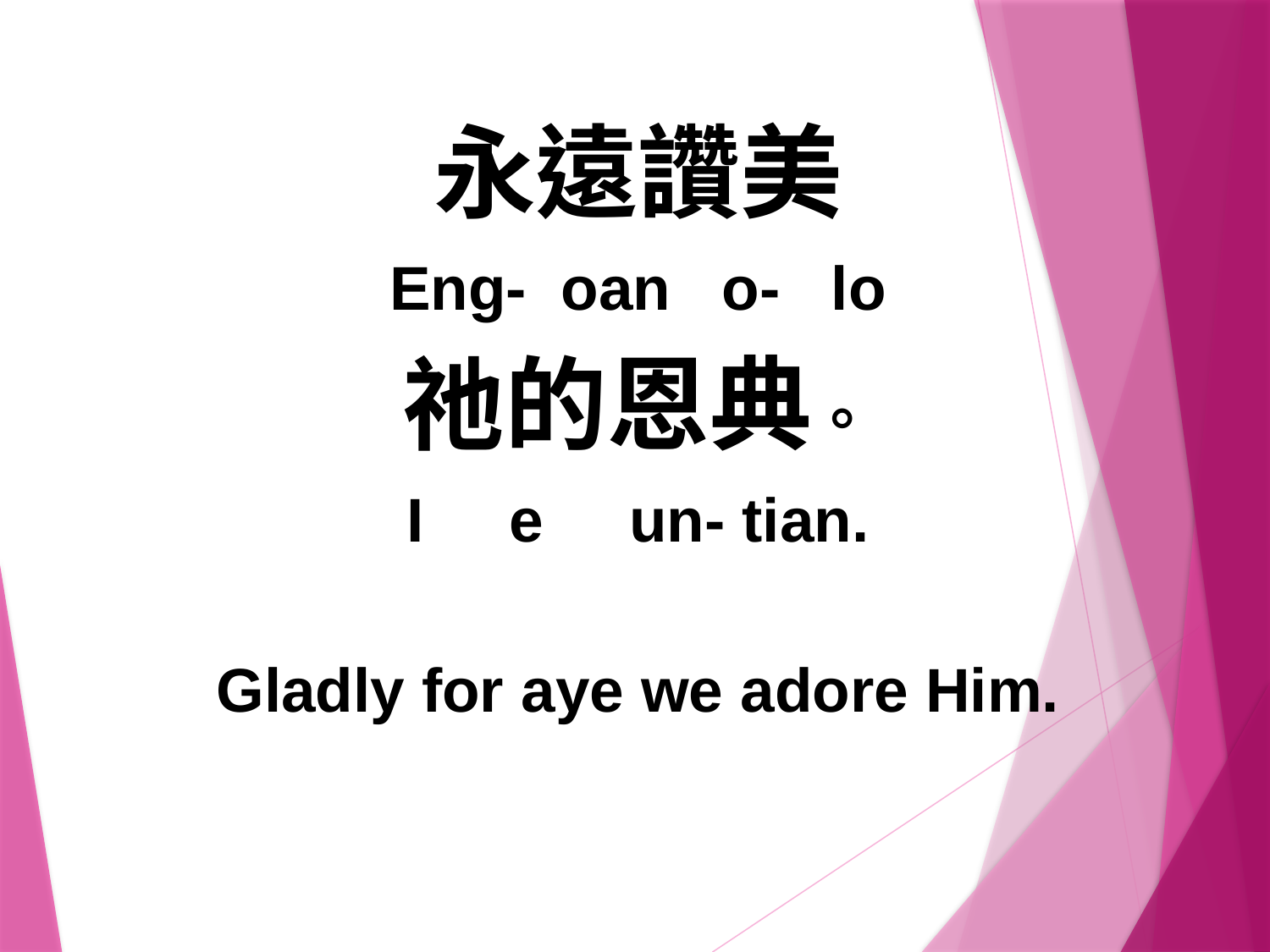

永遠讚美
Eng-  oan   o-   lo
祂的恩典。
I     e     un- tian.

Gladly for aye we adore Him.